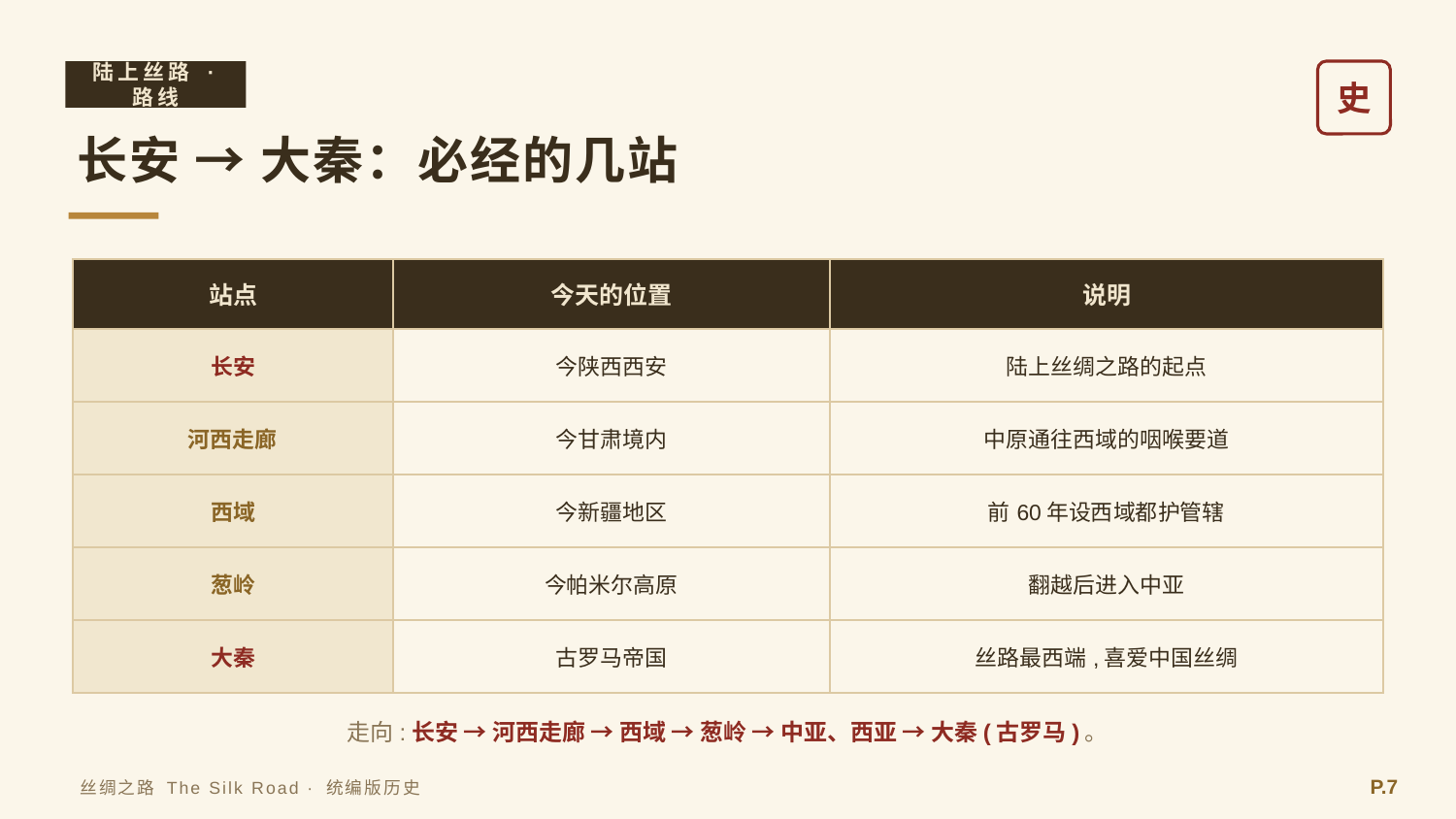

陆上丝路 · 路线
史

长安 → 大秦：必经的几站

| 站点 | 今天的位置 | 说明 |
| --- | --- | --- |
| 长安 | 今陕西西安 | 陆上丝绸之路的起点 |
| 河西走廊 | 今甘肃境内 | 中原通往西域的咽喉要道 |
| 西域 | 今新疆地区 | 前60年设西域都护管辖 |
| 葱岭 | 今帕米尔高原 | 翻越后进入中亚 |
| 大秦 | 古罗马帝国 | 丝路最西端,喜爱中国丝绸 |
走向:长安 → 河西走廊 → 西域 → 葱岭 → 中亚、西亚 → 大秦(古罗马)。
P.7
丝绸之路 The Silk Road · 统编版历史